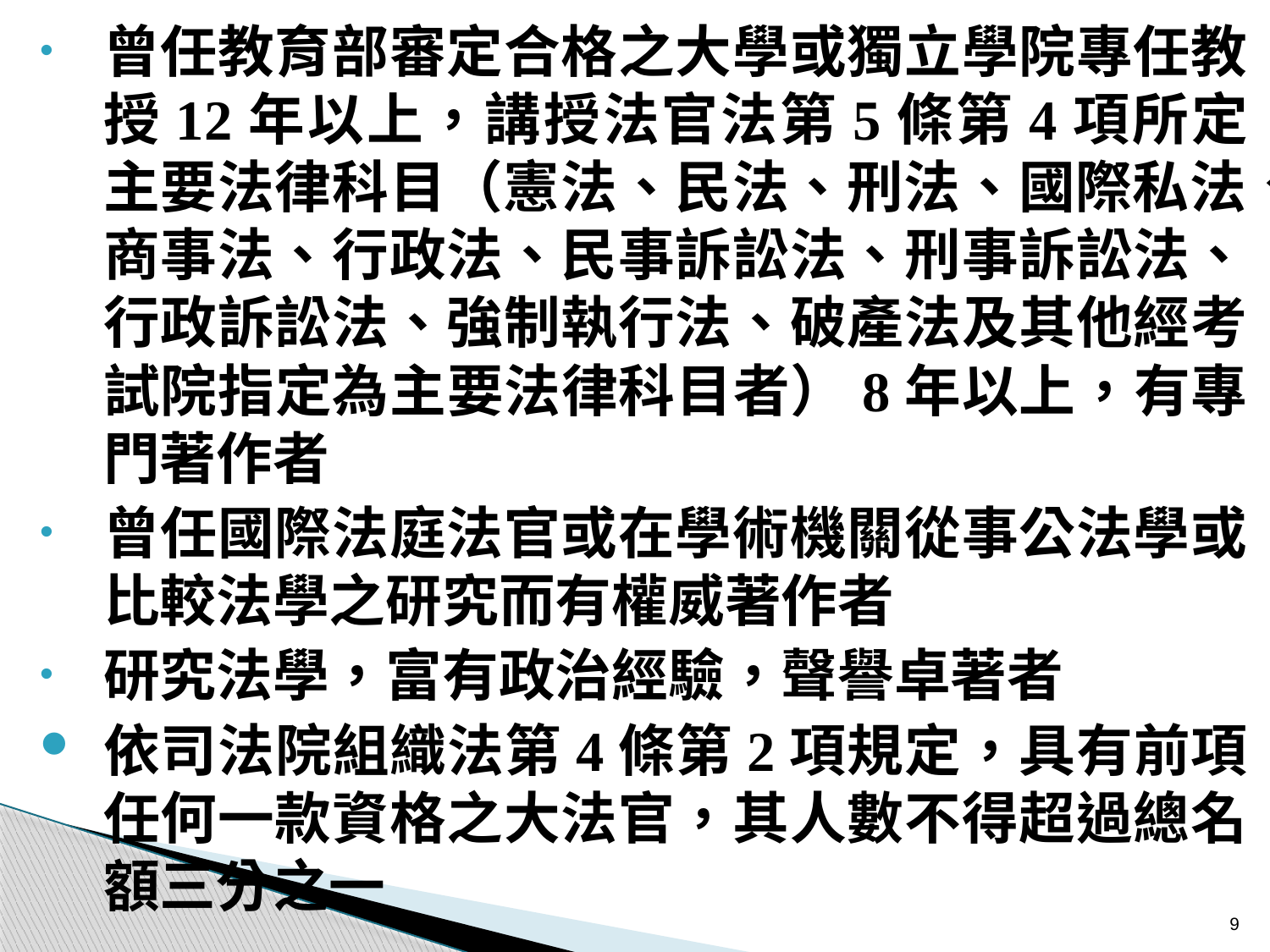

曾任教育部審定合格之大學或獨立學院專任教授12年以上，講授法官法第5條第4項所定主要法律科目（憲法、民法、刑法、國際私法、商事法、行政法、民事訴訟法、刑事訴訟法、行政訴訟法、強制執行法、破產法及其他經考試院指定為主要法律科目者）8年以上，有專門著作者
曾任國際法庭法官或在學術機關從事公法學或比較法學之研究而有權威著作者
研究法學，富有政治經驗，聲譽卓著者
依司法院組織法第4條第2項規定，具有前項任何一款資格之大法官，其人數不得超過總名額三分之一
9